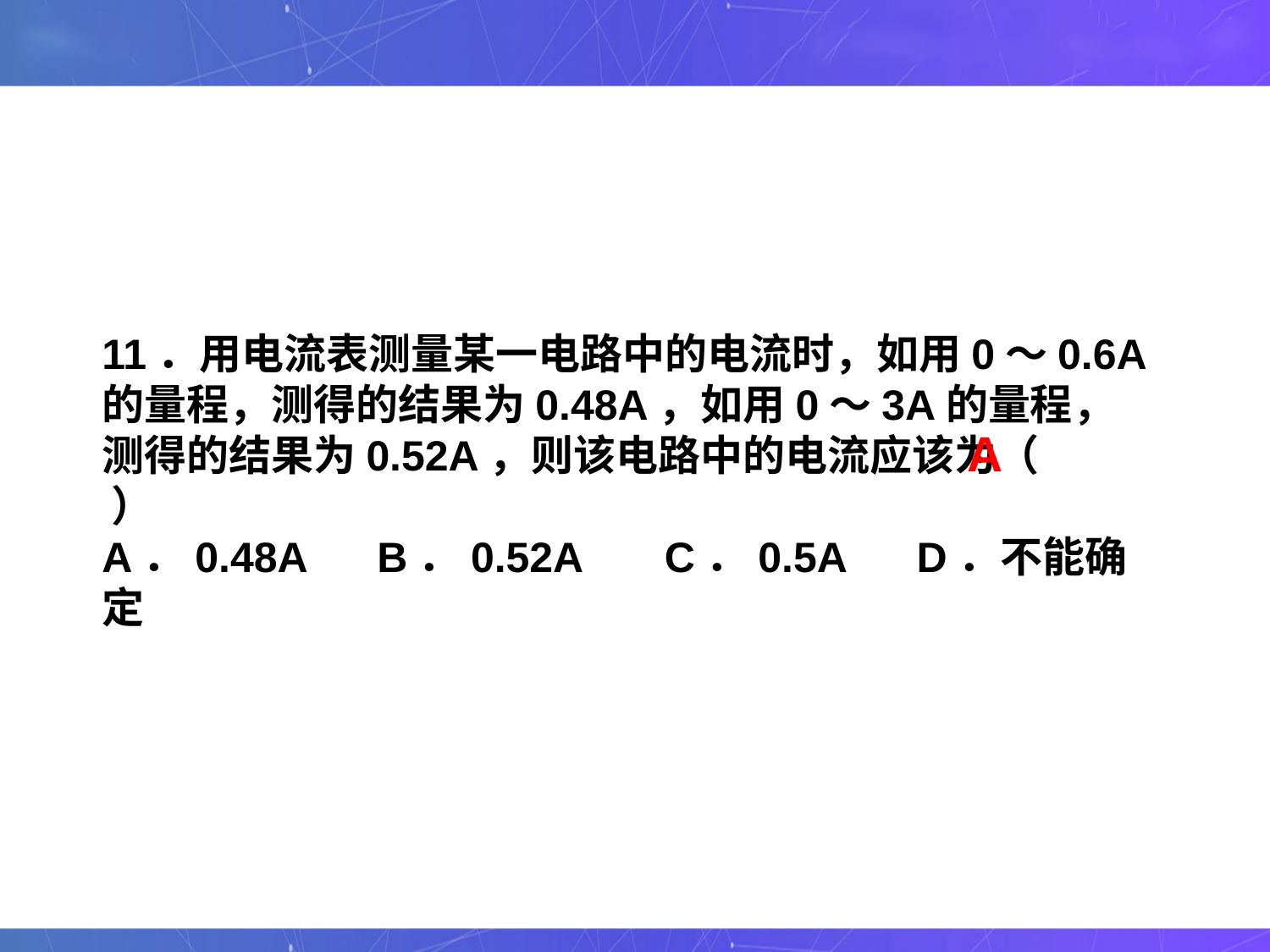

11．用电流表测量某一电路中的电流时，如用0～0.6A的量程，测得的结果为0.48A，如用0～3A的量程，测得的结果为0.52A，则该电路中的电流应该为（        ）
A．0.48A      B．0.52A       C．0.5A      D．不能确定

A